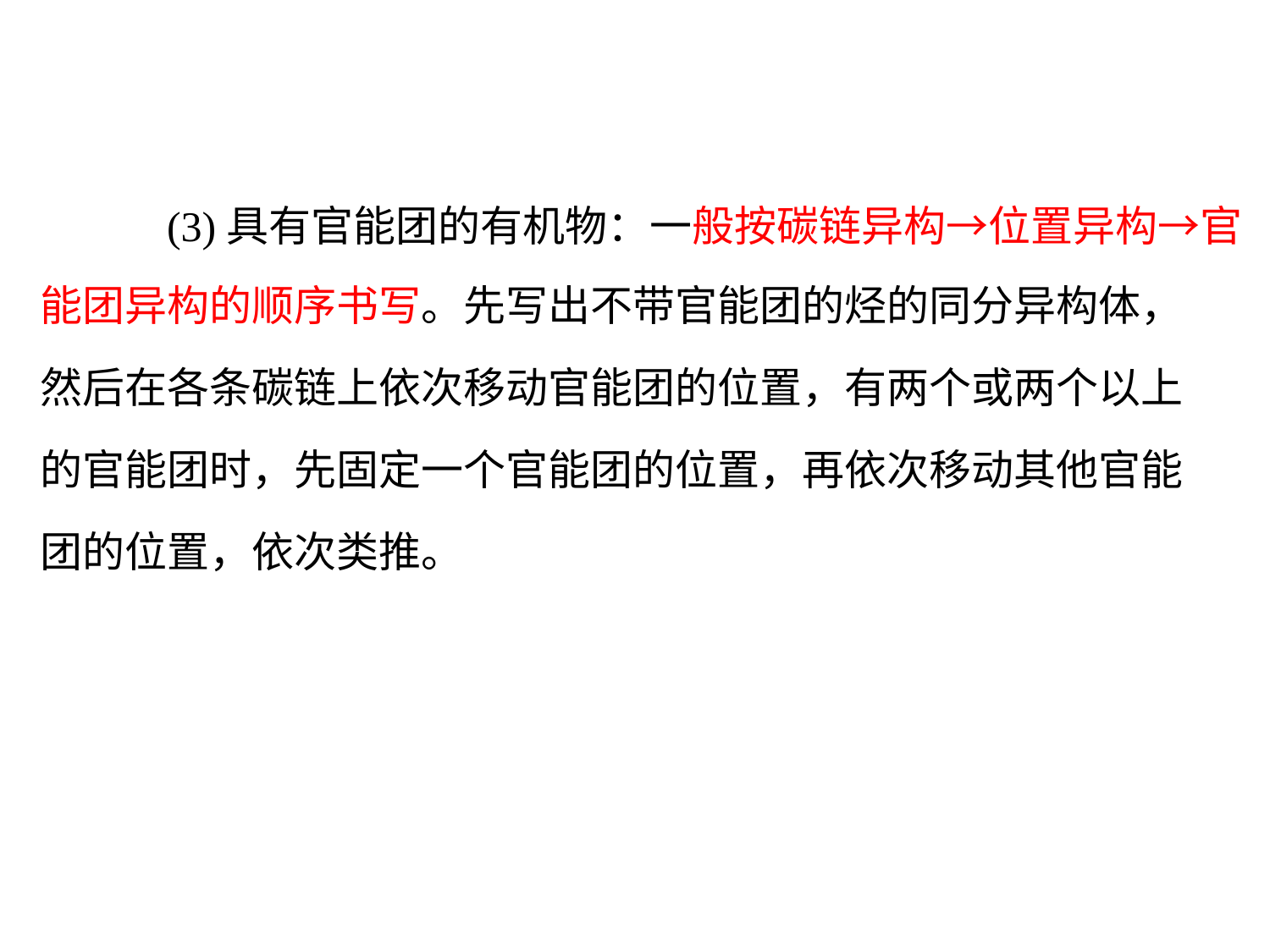

(3)具有官能团的有机物：一般按碳链异构→位置异构→官

能团异构的顺序书写。先写出不带官能团的烃的同分异构体，

然后在各条碳链上依次移动官能团的位置，有两个或两个以上

的官能团时，先固定一个官能团的位置，再依次移动其他官能

团的位置，依次类推。